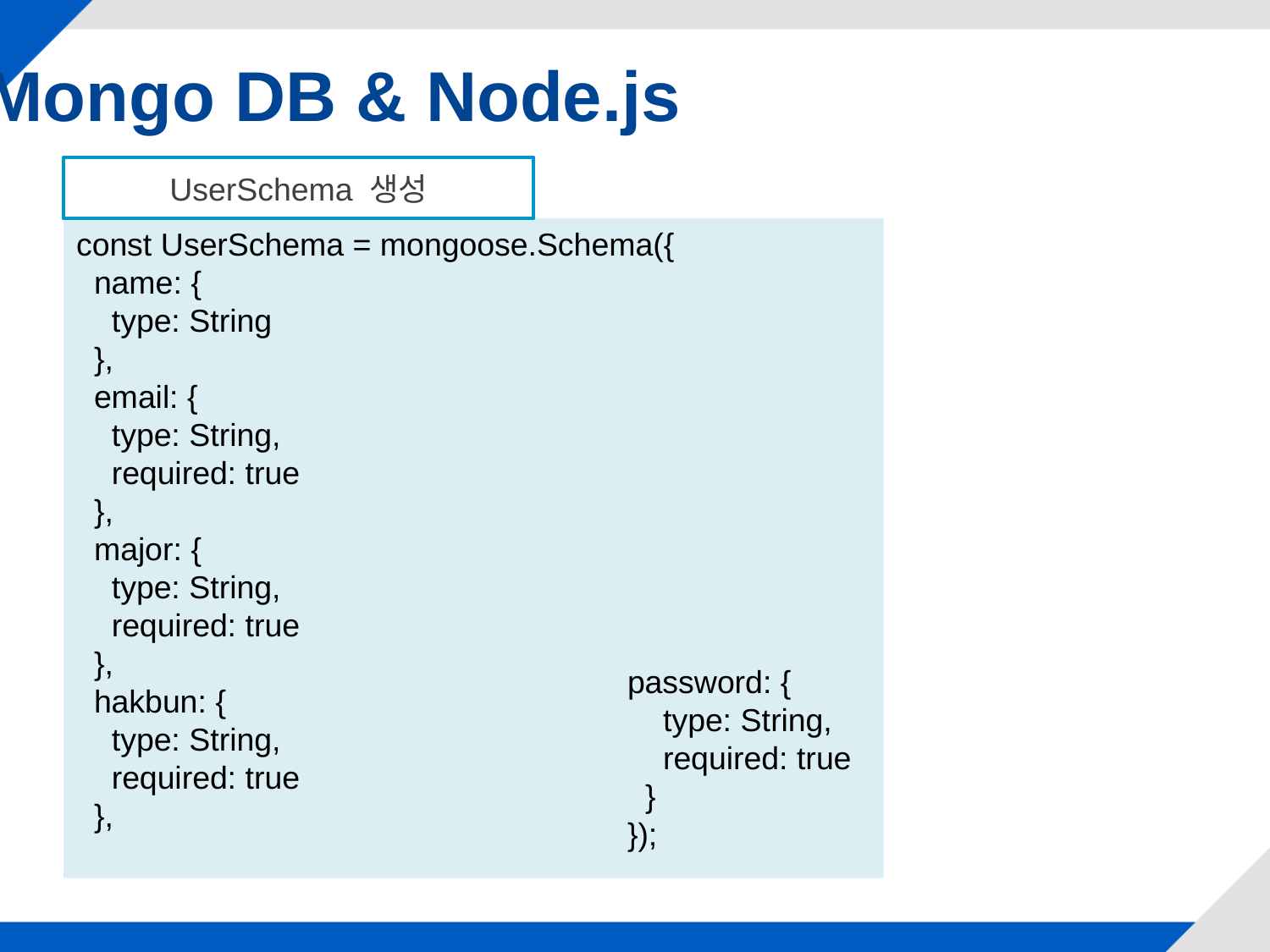

Mongo DB & Node.js

UserSchema 생성
const UserSchema = mongoose.Schema({
  name: {
    type: String
  },
  email: {
    type: String,
    required: true
  },
  major: {
    type: String,
    required: true
  },
  hakbun: {
    type: String,
    required: true
  },

password: {
    type: String,
    required: true
  }
});